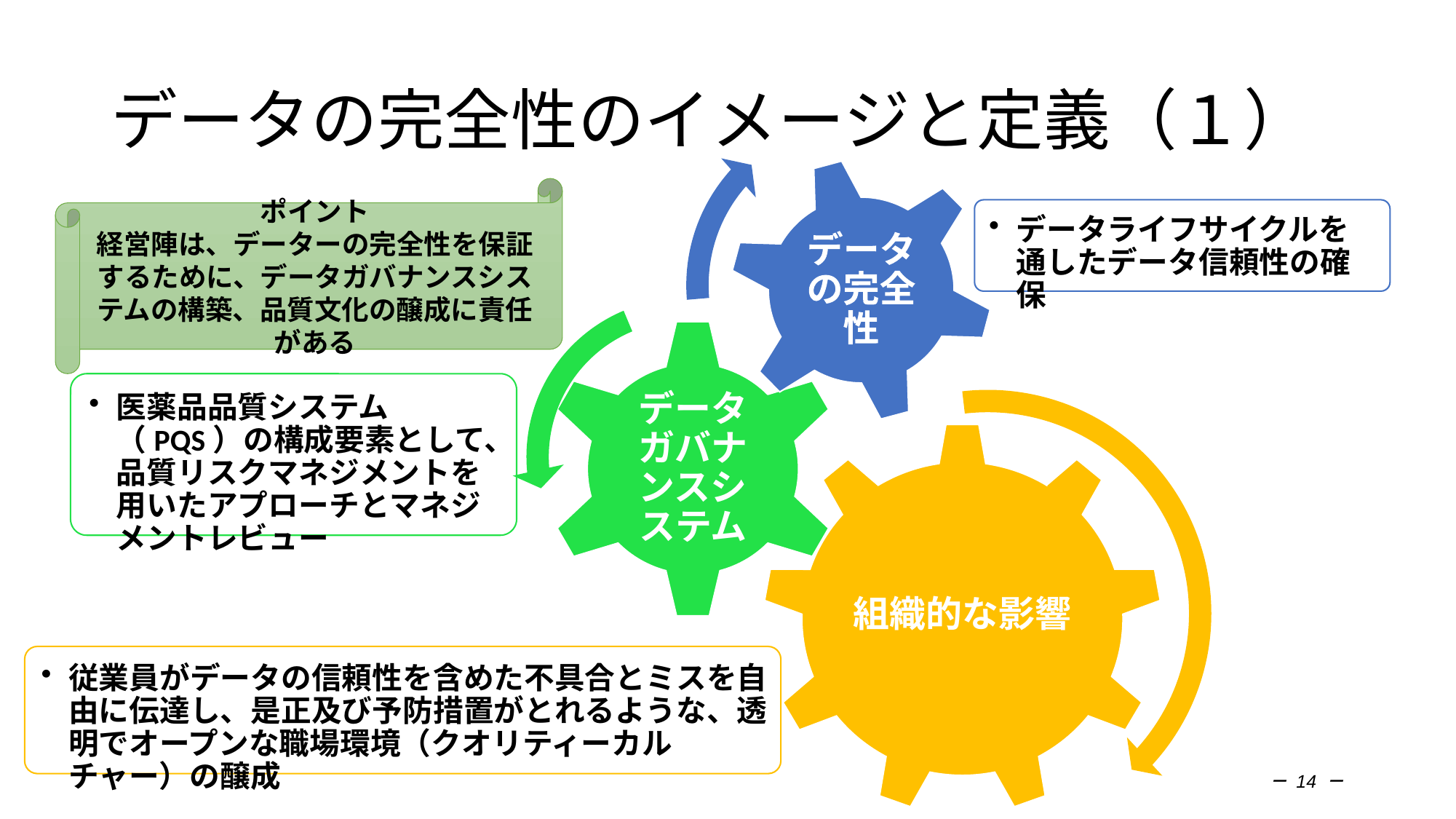

# データの完全性のイメージと定義（１）
組織的な影響
従業員がデータの信頼性を含めた不具合とミスを自由に伝達し、是正及び予防措置がとれるような、透明でオープンな職場環境（クオリティーカルチャー）の醸成
データガバナンスシステム
医薬品品質システム（PQS）の構成要素として、品質リスクマネジメントを用いたアプローチとマネジメントレビュー
データの完全性
データライフサイクルを通したデータ信頼性の確保
ポイント
経営陣は、データーの完全性を保証するために、データガバナンスシステムの構築、品質文化の醸成に責任がある
－ 14 －